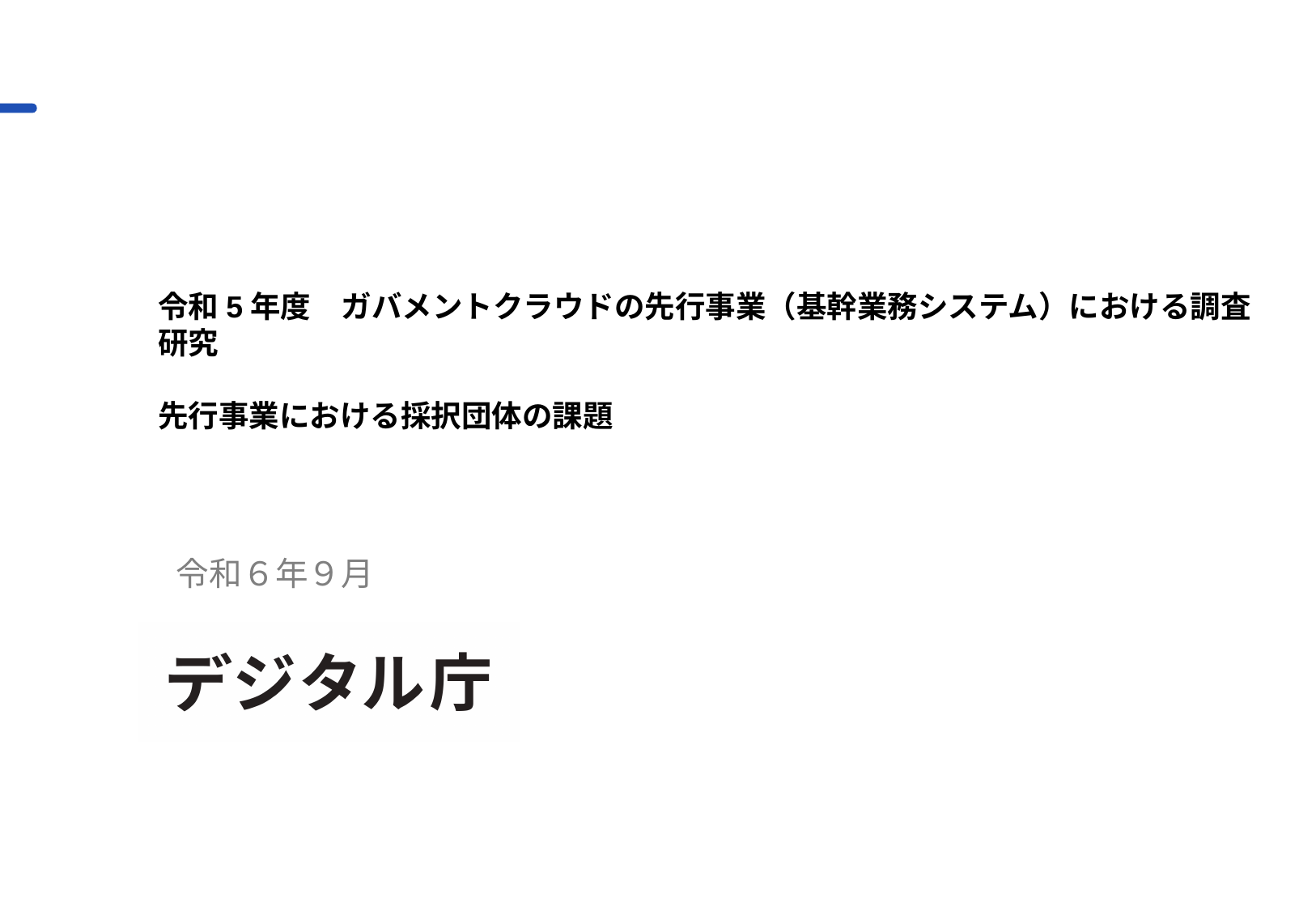

# 令和5年度　ガバメントクラウドの先行事業（基幹業務システム）における調査研究 先行事業における採択団体の課題
令和６年９月